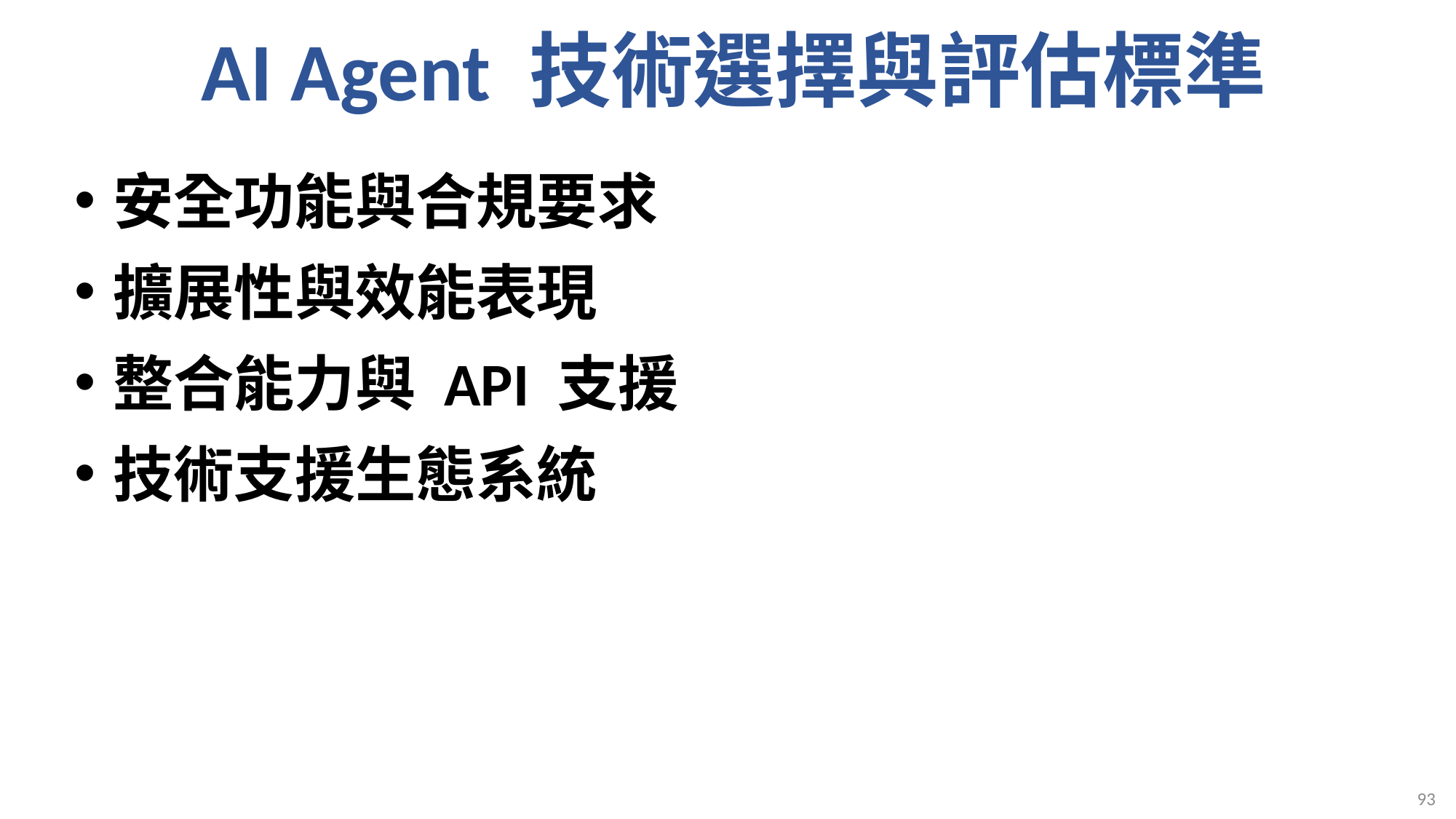

# AI Agent 技術選擇與評估標準
安全功能與合規要求
擴展性與效能表現
整合能力與 API 支援
技術支援生態系統
93